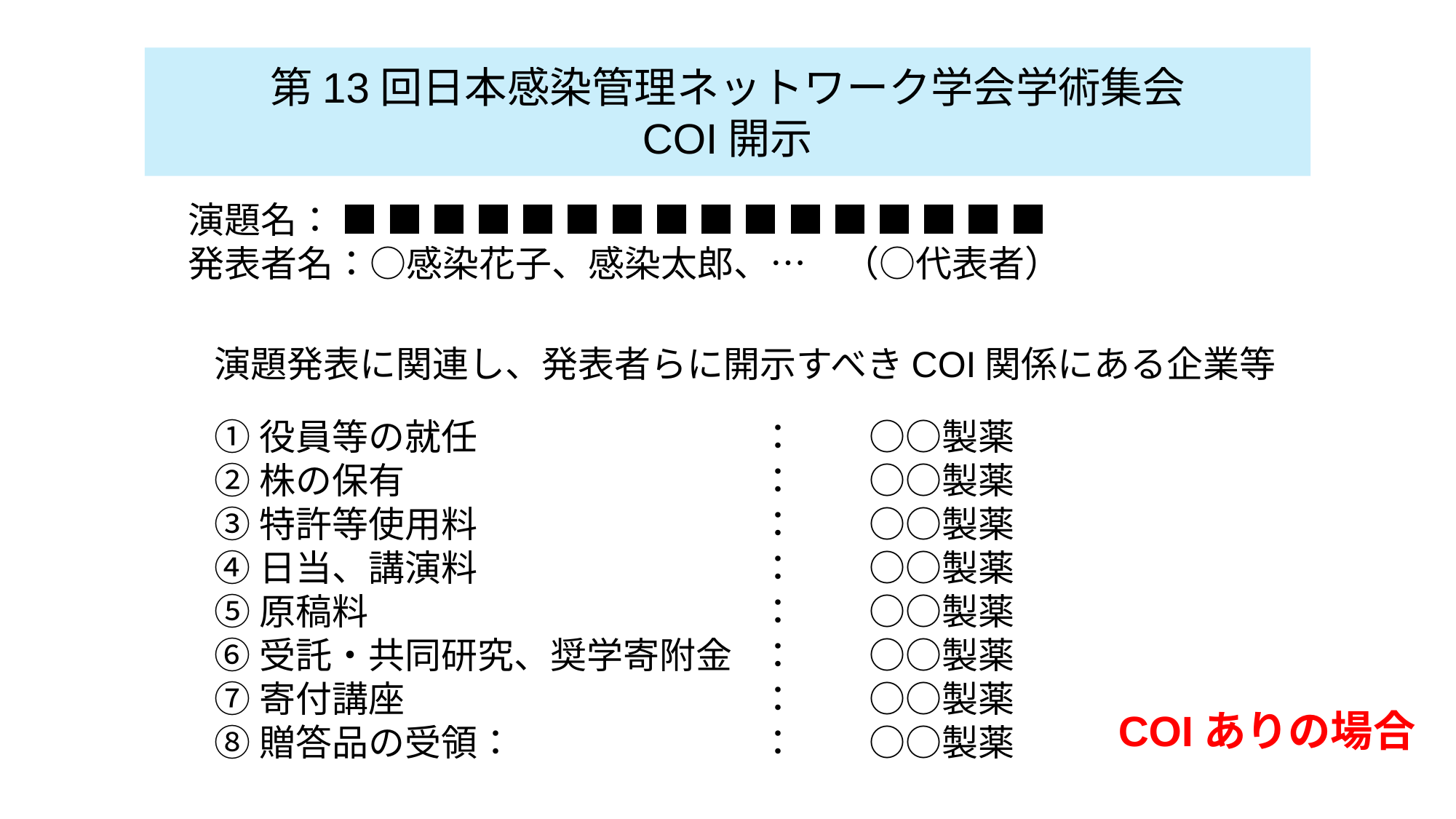

第13回日本感染管理ネットワーク学会学術集会
COI開示
演題名： ■ ■ ■ ■ ■ ■ ■ ■ ■ ■ ■ ■ ■ ■ ■ ■
発表者名：○感染花子、感染太郎、…	（○代表者）
演題発表に関連し、発表者らに開示すべきCOI関係にある企業等

①役員等の就任			：	○○製薬
②株の保有				：	○○製薬
③特許等使用料			：	○○製薬
④日当、講演料			：	○○製薬
⑤原稿料				：	○○製薬
⑥受託・共同研究、奨学寄附金	：	○○製薬
⑦寄付講座				：	○○製薬
⑧贈答品の受領：			：	○○製薬
COIありの場合